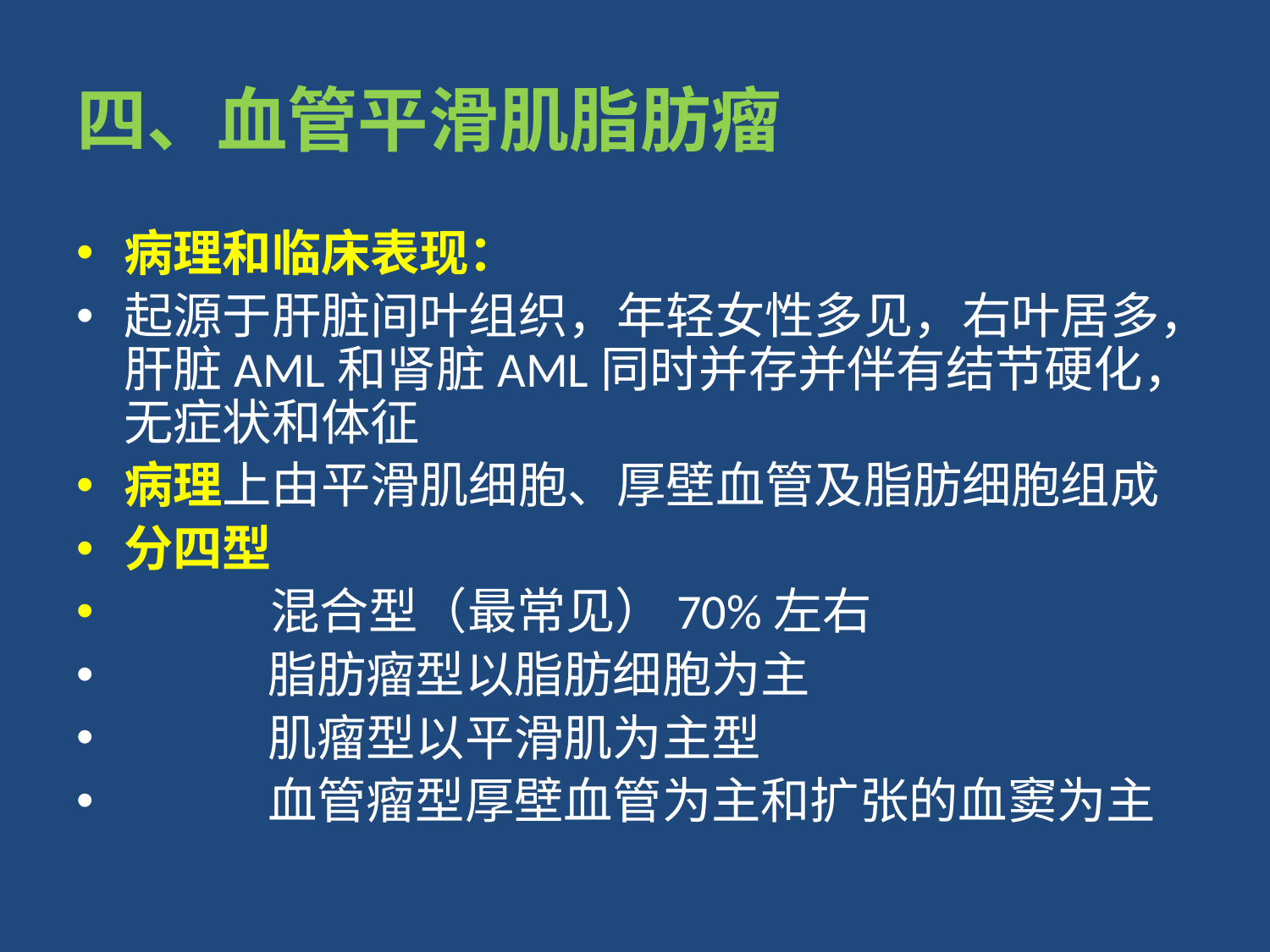

# 四、血管平滑肌脂肪瘤
病理和临床表现：
起源于肝脏间叶组织，年轻女性多见，右叶居多，肝脏AML和肾脏AML同时并存并伴有结节硬化，无症状和体征
病理上由平滑肌细胞、厚壁血管及脂肪细胞组成
分四型
            混合型（最常见）70%左右
            脂肪瘤型以脂肪细胞为主
            肌瘤型以平滑肌为主型
            血管瘤型厚壁血管为主和扩张的血窦为主